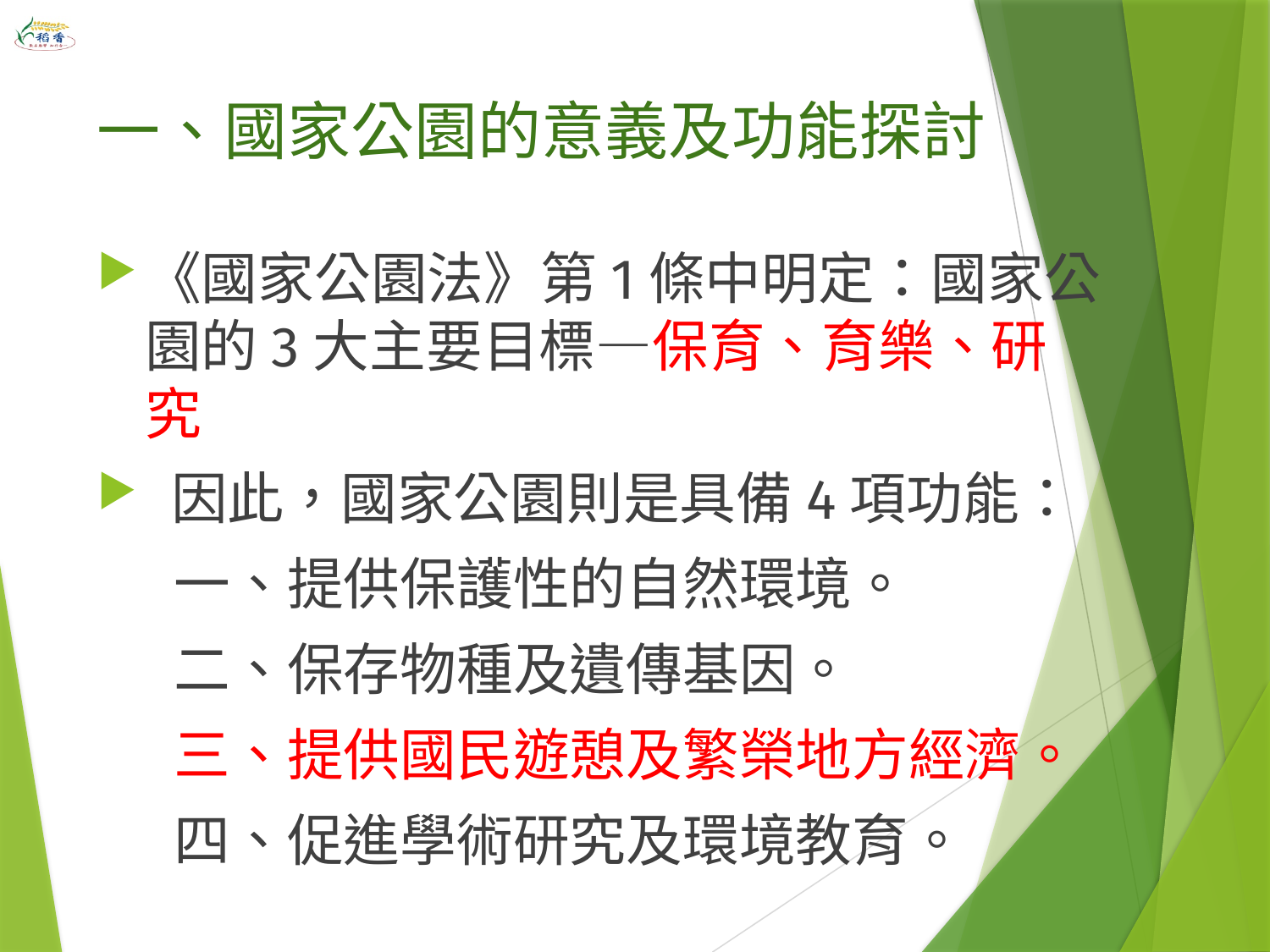

# 一、國家公園的意義及功能探討
《國家公園法》第1條中明定：國家公園的3大主要目標—保育、育樂、研究
 因此，國家公園則是具備4項功能：
     一、提供保護性的自然環境。
     二、保存物種及遺傳基因。
     三、提供國民遊憩及繁榮地方經濟。
     四、促進學術研究及環境教育。